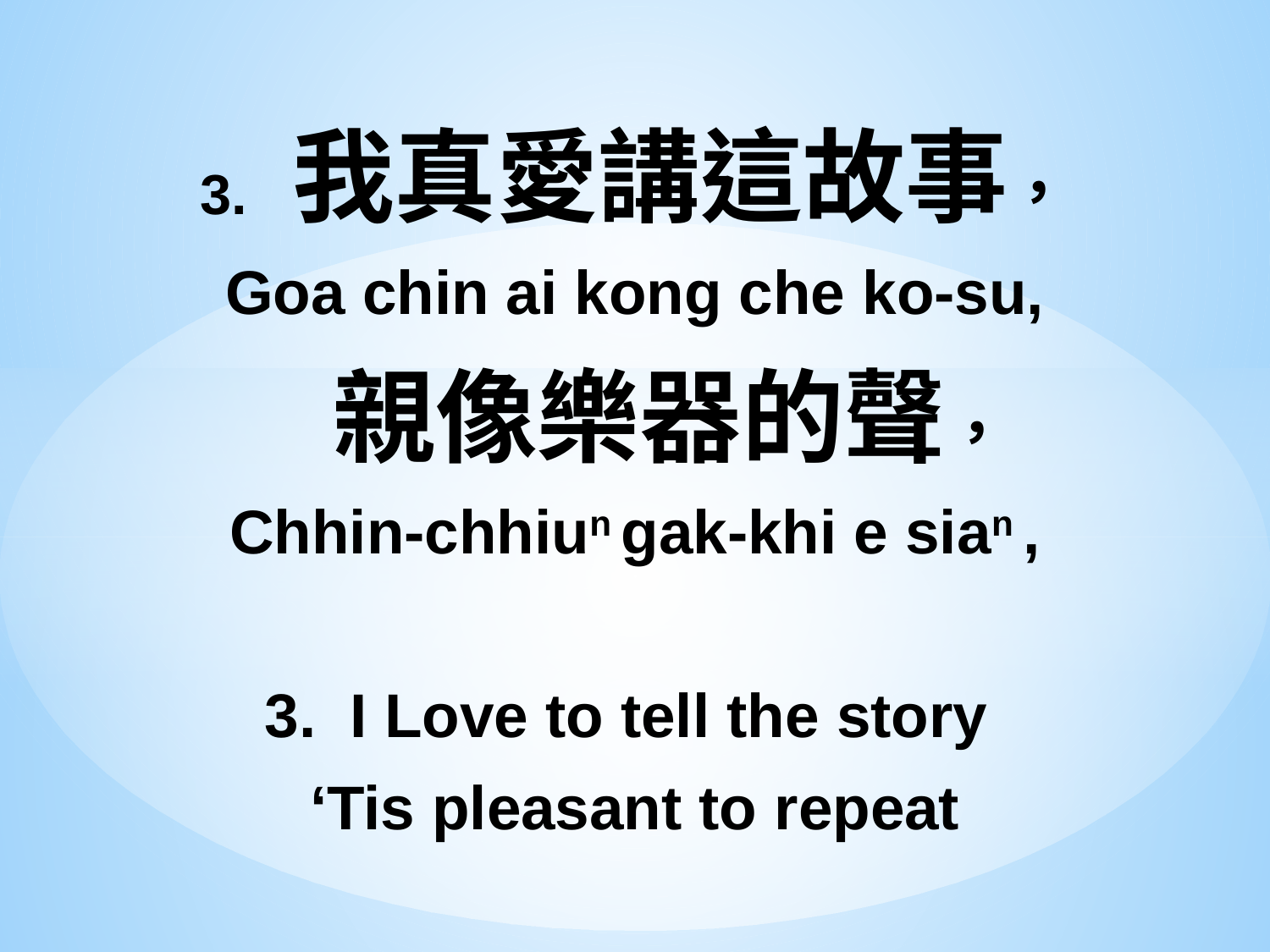

3.  我真愛講這故事，
Goa chin ai kong che ko-su,
  親像樂器的聲，
Chhin-chhiun gak-khi e sian ,

3.  I Love to tell the story
‘Tis pleasant to repeat